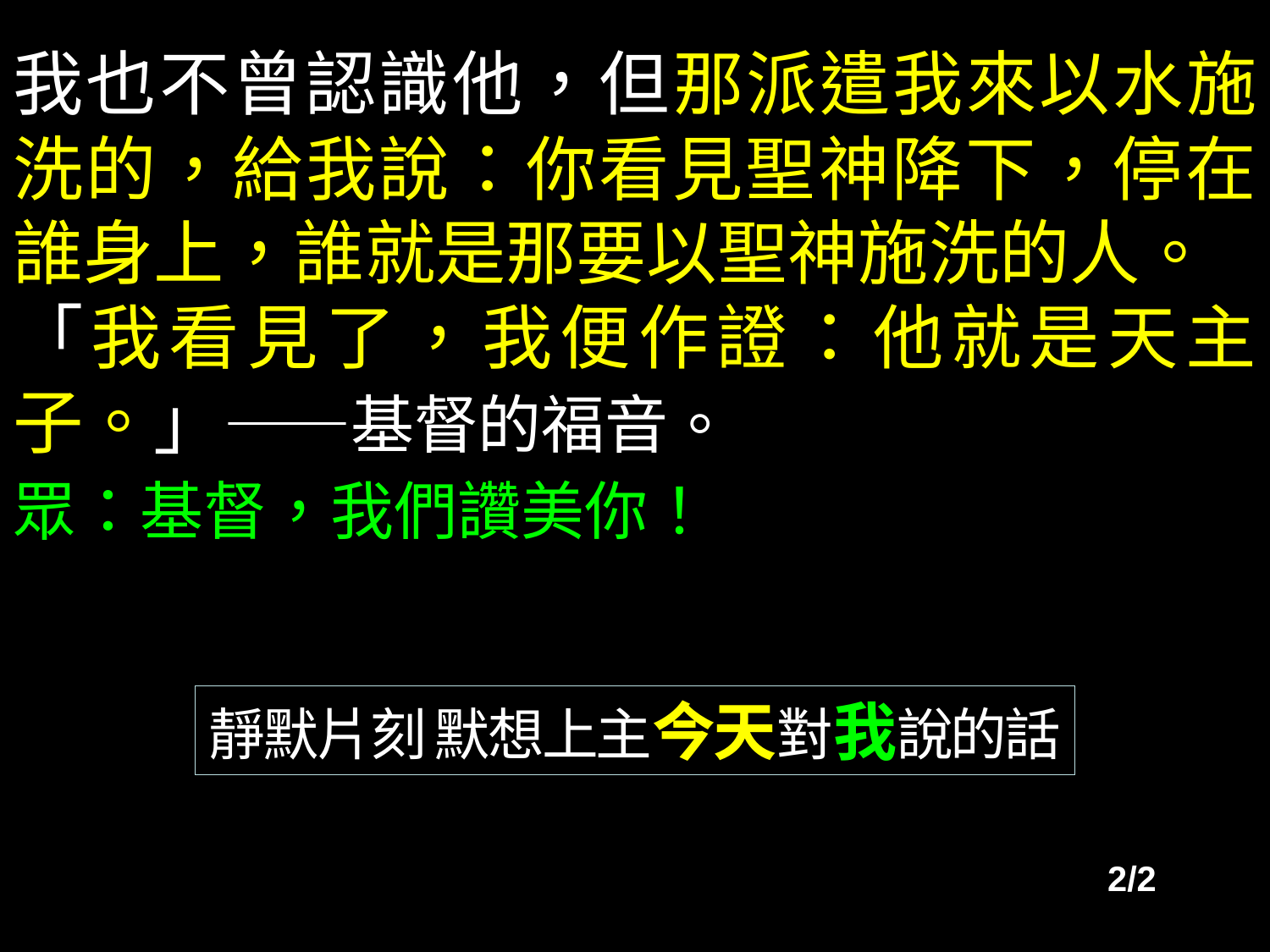

我也不曾認識他，但那派遣我來以水施洗的，給我說：你看見聖神降下，停在誰身上，誰就是那要以聖神施洗的人。
「我看見了，我便作證：他就是天主子。」——基督的福音。
眾：基督，我們讚美你！

靜默片刻 默想上主今天對我說的話
2/2